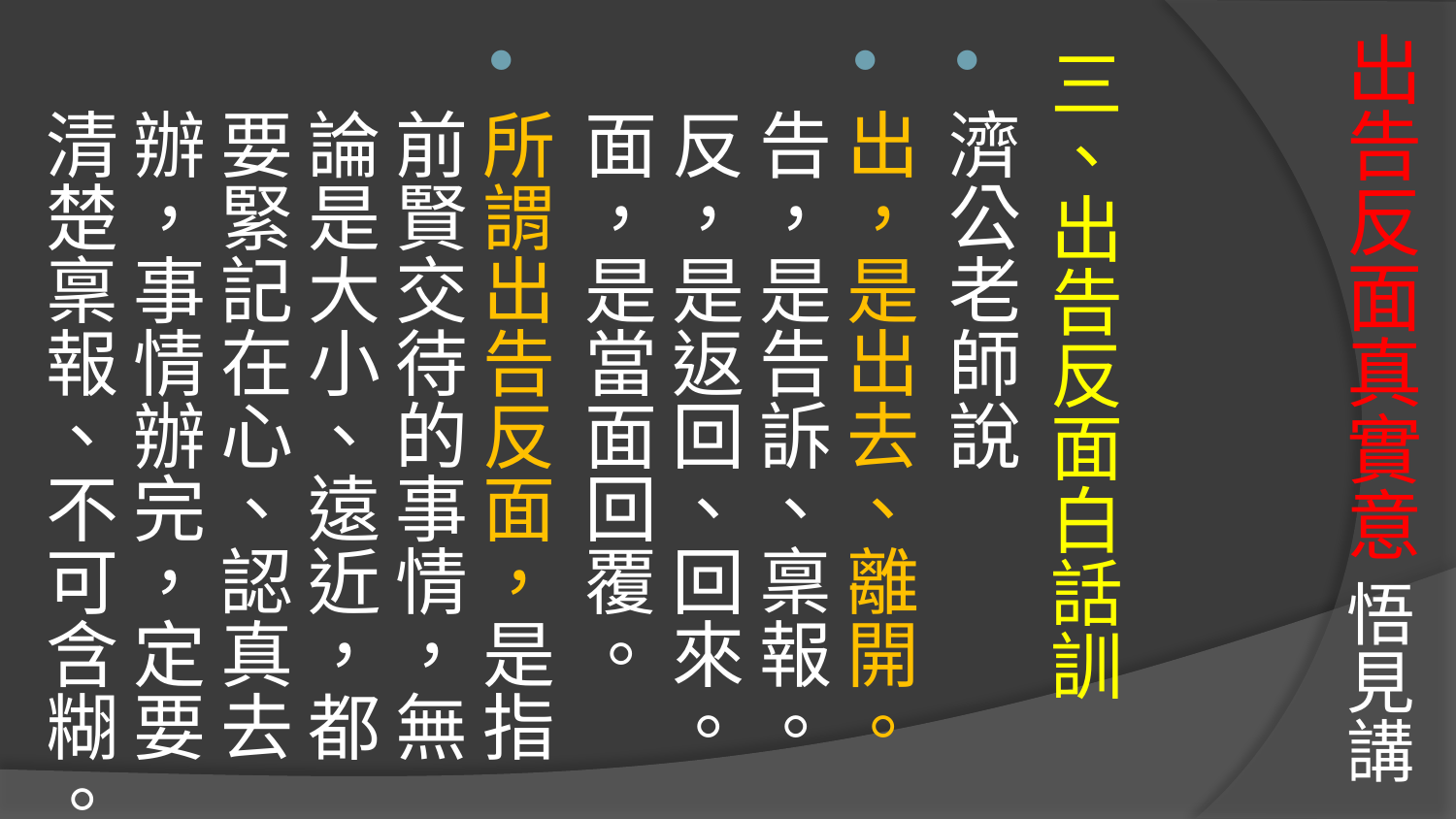

# 出告反面真實意 悟見講
三、出告反面白話訓
濟公老師說
出，是出去、離開。告，是告訴、稟報。反，是返回、回來。面，是當面回覆。
所謂出告反面，是指前賢交待的事情，無論是大小、遠近，都要緊記在心、認真去辦，事情辦完，定要清楚稟報、不可含糊。